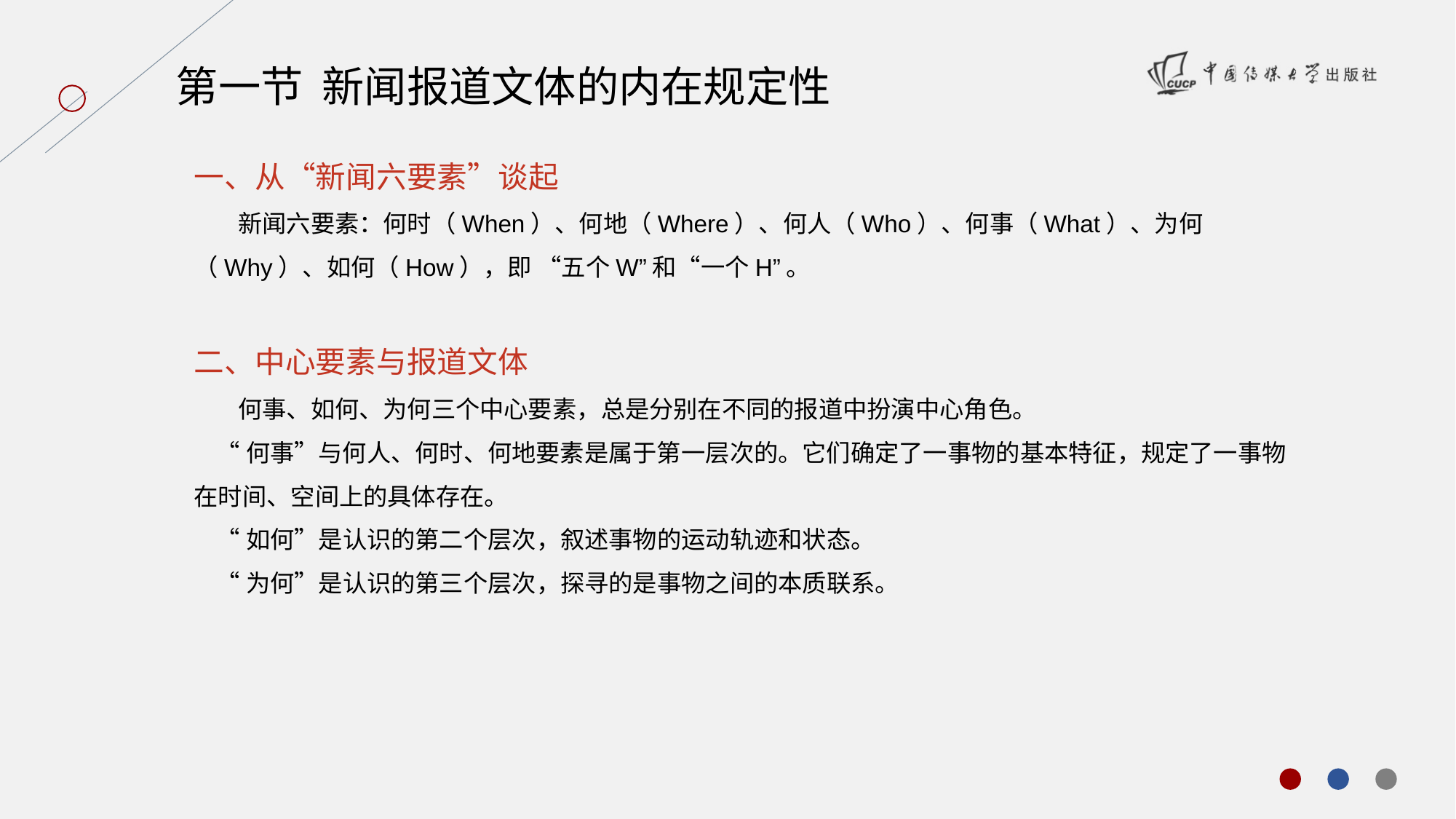

第一节  新闻报道文体的内在规定性

一、从“新闻六要素”谈起
       新闻六要素：何时（When）、何地（Where）、何人（Who）、何事（What）、为何（Why）、如何（How），即 “五个W”和“一个H”。

二、中心要素与报道文体
       何事、如何、为何三个中心要素，总是分别在不同的报道中扮演中心角色。
    “何事”与何人、何时、何地要素是属于第一层次的。它们确定了一事物的基本特征，规定了一事物在时间、空间上的具体存在。
    “如何”是认识的第二个层次，叙述事物的运动轨迹和状态。
    “为何”是认识的第三个层次，探寻的是事物之间的本质联系。